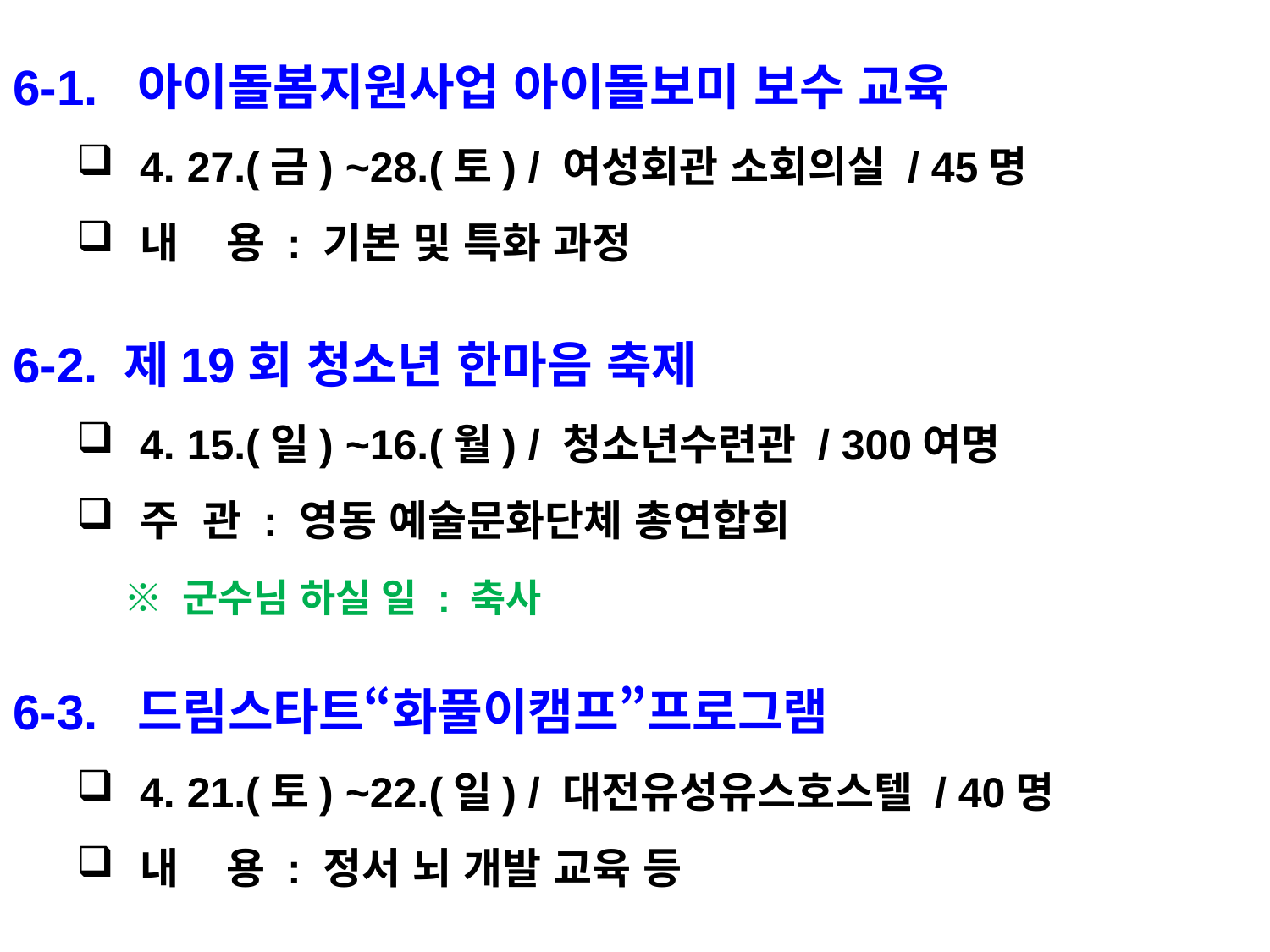

6-1.  아이돌봄지원사업 아이돌보미 보수 교육
4. 27.(금) ~28.(토) / 여성회관 소회의실 / 45명
내    용 : 기본 및 특화 과정
6-2. 제19회 청소년 한마음 축제
4. 15.(일) ~16.(월) / 청소년수련관 / 300여명
주  관 : 영동 예술문화단체 총연합회
    ※ 군수님 하실 일 : 축사

6-3.  드림스타트“화풀이캠프”프로그램
4. 21.(토) ~22.(일) / 대전유성유스호스텔 / 40명
내    용 : 정서 뇌 개발 교육 등